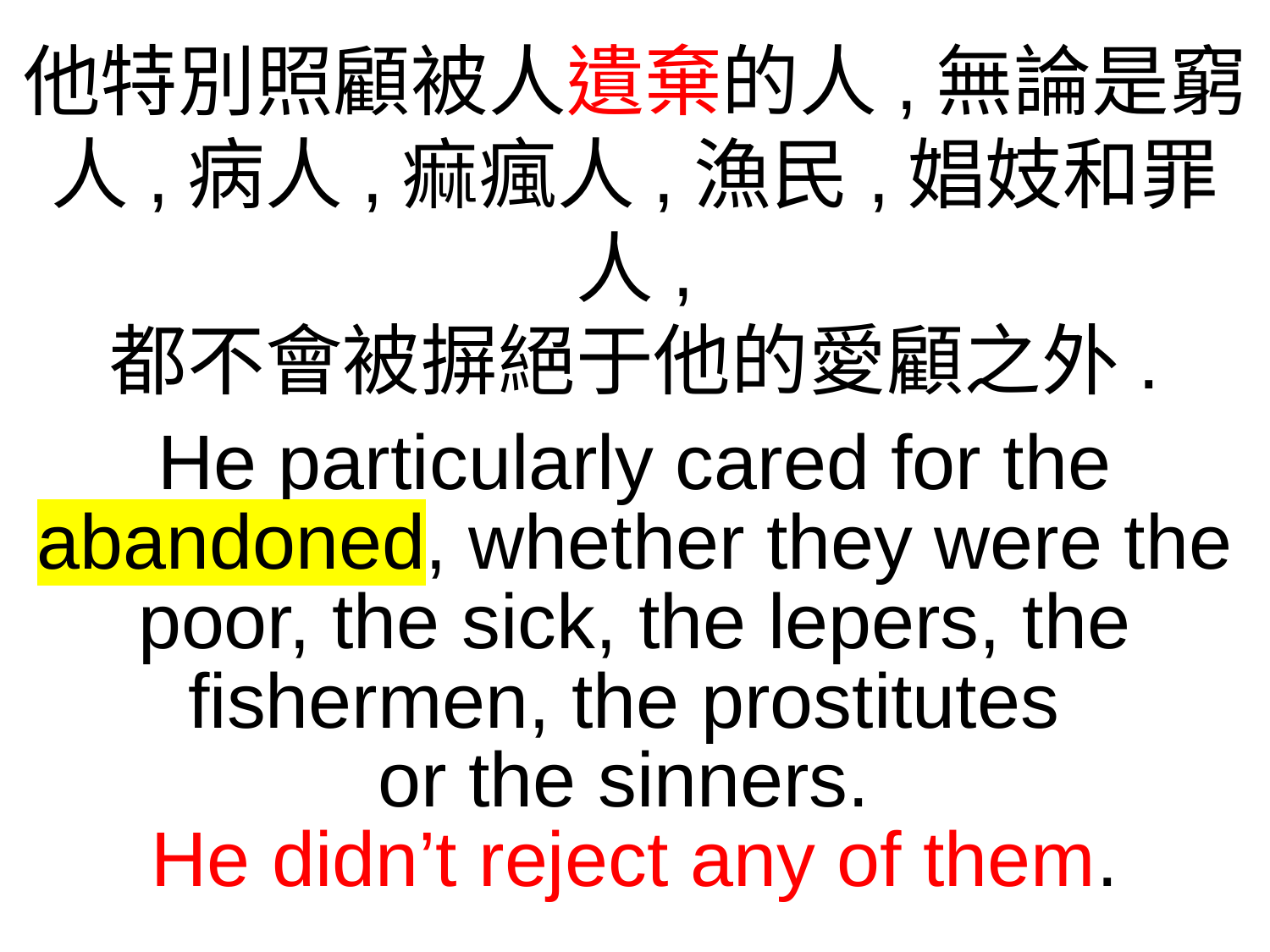

他特別照顧被人遺棄的人,無論是窮人,病人,痲瘋人,漁民,娼妓和罪人,
都不會被摒絕于他的愛顧之外.
He particularly cared for the abandoned, whether they were the poor, the sick, the lepers, the fishermen, the prostitutes
or the sinners.
He didn’t reject any of them.